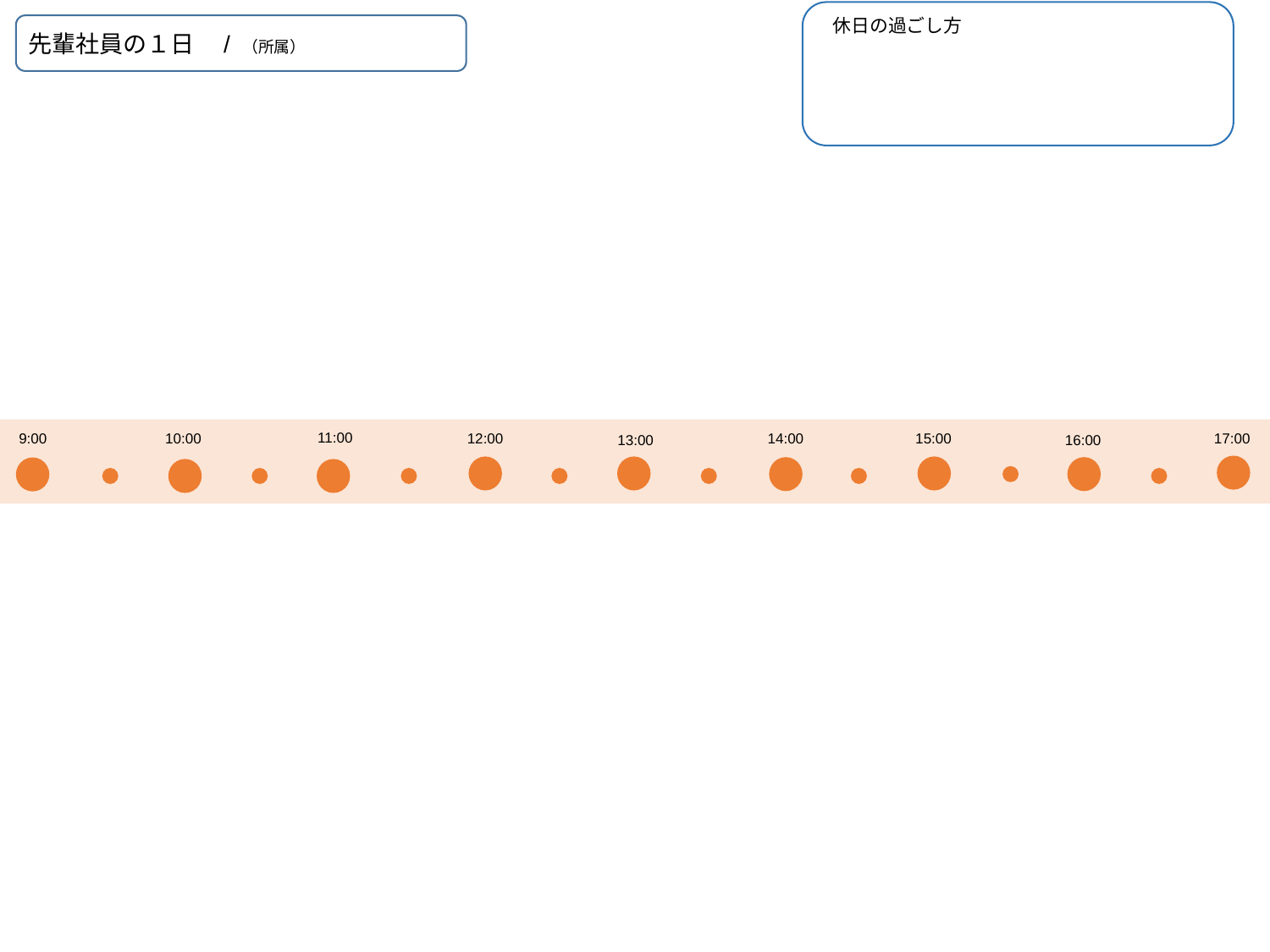

休日の過ごし方
先輩社員の１日　/ （所属）

11:00
12:00
10:00
17:00
15:00
14:00
9:00
16:00
13:00